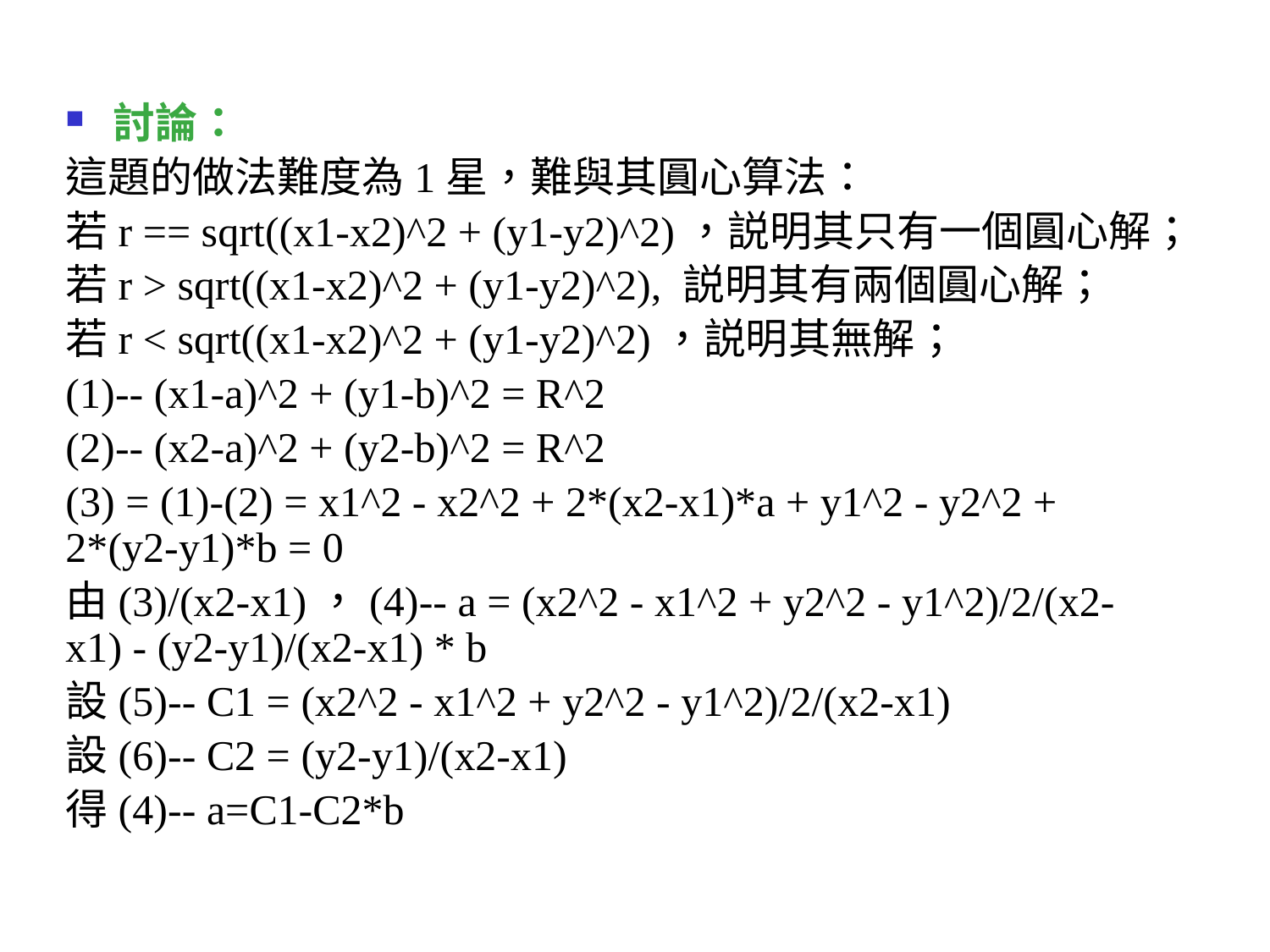

討論：
這題的做法難度為1星，難與其圓心算法：
若r == sqrt((x1-x2)^2 + (y1-y2)^2)，説明其只有一個圓心解；
若r > sqrt((x1-x2)^2 + (y1-y2)^2), 説明其有兩個圓心解；
若r < sqrt((x1-x2)^2 + (y1-y2)^2)，説明其無解；
(1)-- (x1-a)^2 + (y1-b)^2 = R^2
(2)-- (x2-a)^2 + (y2-b)^2 = R^2
(3) = (1)-(2) = x1^2 - x2^2 + 2*(x2-x1)*a + y1^2 - y2^2 + 2*(y2-y1)*b = 0
由(3)/(x2-x1)，(4)-- a = (x2^2 - x1^2 + y2^2 - y1^2)/2/(x2-x1) - (y2-y1)/(x2-x1) * b
設(5)-- C1 = (x2^2 - x1^2 + y2^2 - y1^2)/2/(x2-x1)
設(6)-- C2 = (y2-y1)/(x2-x1)
得(4)-- a=C1-C2*b

4